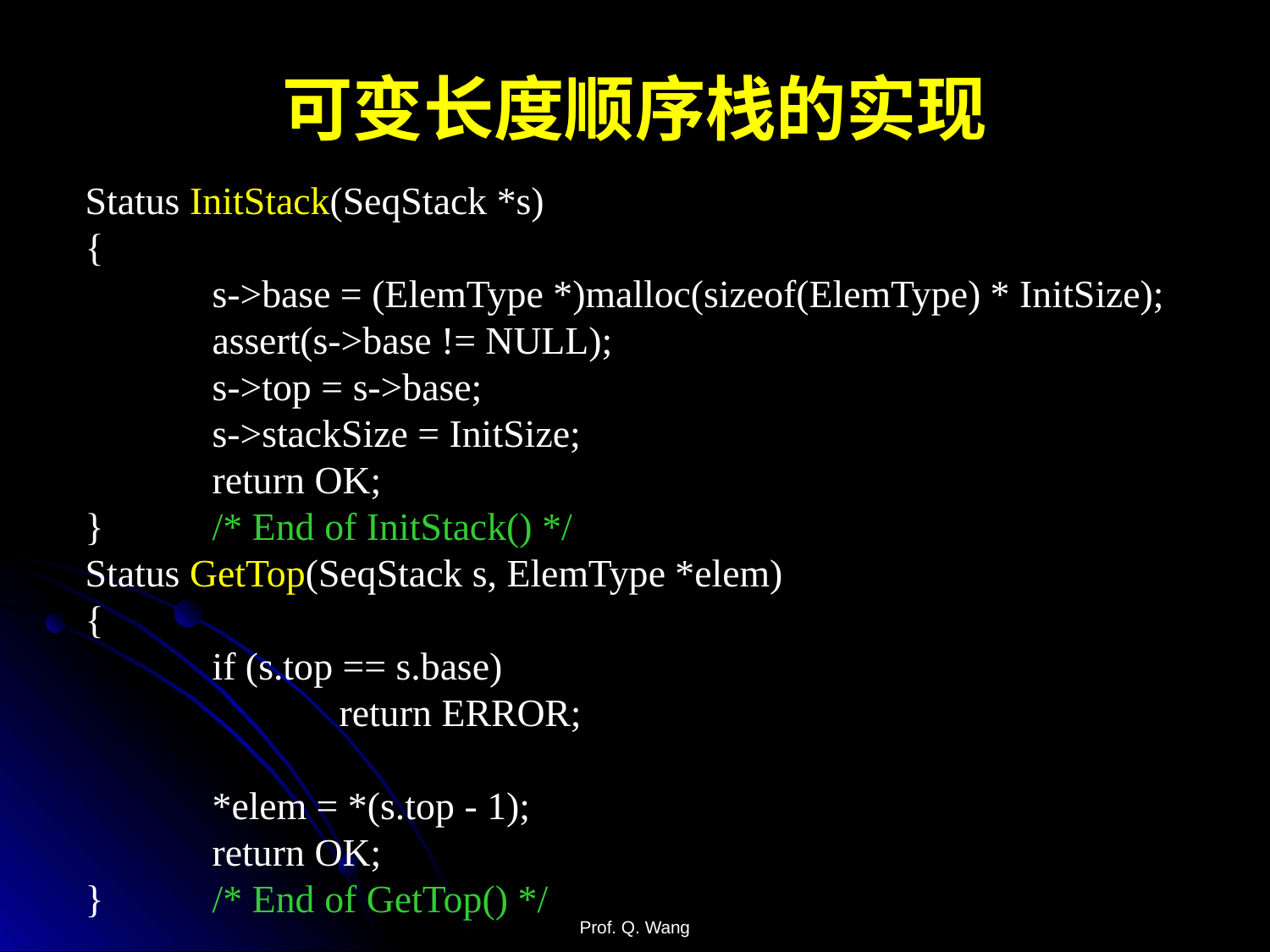

# 可变长度顺序栈的实现
Status InitStack(SeqStack *s)
{
	s->base = (ElemType *)malloc(sizeof(ElemType) * InitSize);
	assert(s->base != NULL);
	s->top = s->base;
	s->stackSize = InitSize;
	return OK;
}	/* End of InitStack() */
Status GetTop(SeqStack s, ElemType *elem)
{
	if (s.top == s.base)
		return ERROR;

	*elem = *(s.top - 1);
	return OK;
}	/* End of GetTop() */

Prof. Q. Wang